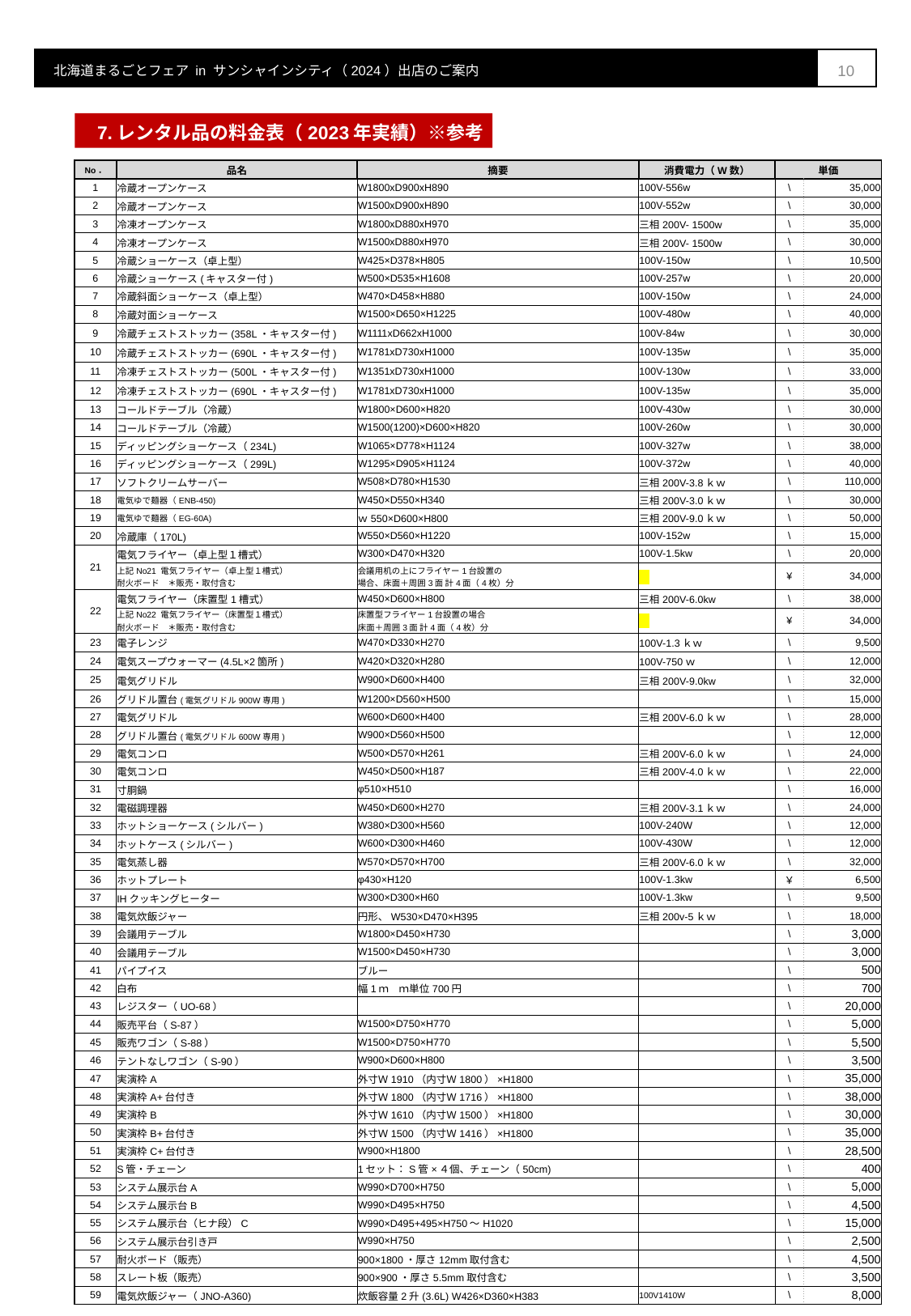

10

7.レンタル品の料金表（2023年実績）※参考
| No． | 品名 | 摘要 | 消費電力（W数） | 単価 |  |
| --- | --- | --- | --- | --- | --- |
| 1 | 冷蔵オープンケース | W1800xD900xH890 | 100V-556w | \ | 35,000 |
| 2 | 冷蔵オープンケース | W1500xD900xH890 | 100V-552w | \ | 30,000 |
| 3 | 冷凍オープンケース | W1800xD880xH970 | 三相200V- 1500w | \ | 35,000 |
| 4 | 冷凍オープンケース | W1500xD880xH970 | 三相200V- 1500w | \ | 30,000 |
| 5 | 冷蔵ショーケース（卓上型） | W425×D378×H805 | 100V-150w | \ | 10,500 |
| 6 | 冷蔵ショーケース(キャスター付) | W500×D535×H1608 | 100V-257w | \ | 20,000 |
| 7 | 冷蔵斜面ショーケース（卓上型） | W470×D458×H880 | 100V-150w | \ | 24,000 |
| 8 | 冷蔵対面ショーケース | W1500×D650×H1225 | 100V-480w | \ | 40,000 |
| 9 | 冷蔵チェストストッカー(358L・キャスター付) | W1111xD662xH1000 | 100V-84w | \ | 30,000 |
| 10 | 冷蔵チェストストッカー(690L・キャスター付) | W1781xD730xH1000 | 100V-135w | \ | 35,000 |
| 11 | 冷凍チェストストッカー(500L・キャスター付) | W1351xD730xH1000 | 100V-130w | \ | 33,000 |
| 12 | 冷凍チェストストッカー(690L・キャスター付) | W1781xD730xH1000 | 100V-135w | \ | 35,000 |
| 13 | コールドテーブル（冷蔵） | W1800×D600×H820 | 100V-430w | \ | 30,000 |
| 14 | コールドテーブル（冷蔵） | W1500(1200)×D600×H820 | 100V-260w | \ | 30,000 |
| 15 | ディッピングショーケース（234L) | W1065×D778×H1124 | 100V-327w | \ | 38,000 |
| 16 | ディッピングショーケース（299L) | W1295×D905×H1124 | 100V-372w | \ | 40,000 |
| 17 | ソフトクリームサーバー | W508×D780×H1530 | 三相200V-3.8ｋｗ | \ | 110,000 |
| 18 | 電気ゆで麺器（ENB-450) | W450×D550×H340 | 三相200V-3.0ｋｗ | \ | 30,000 |
| 19 | 電気ゆで麺器（EG-60A) | ｗ550×D600×H800 | 三相200V-9.0ｋｗ | \ | 50,000 |
| 20 | 冷蔵庫（170L) | W550×D560×H1220 | 100V-152w | \ | 15,000 |
| 21 | 電気フライヤー（卓上型１槽式） | W300×D470×H320 | 100V-1.5kw | \ | 20,000 |
|  | 上記No21 電気フライヤー（卓上型１槽式） 耐火ボード　＊販売・取付含む | 会議用机の上にフライヤー1台設置の 場合、床面＋周囲3面 計4面（4枚）分 |  | ¥ | 34,000 |
| 22 | 電気フライヤー（床置型1槽式） | W450×D600×H800 | 三相200V-6.0kw | \ | 38,000 |
|  | 上記No22 電気フライヤー（床置型１槽式） 耐火ボード　＊販売・取付含む | 床置型フライヤー1台設置の場合 床面＋周囲3面 計4面（4枚）分 |  | ¥ | 34,000 |
| 23 | 電子レンジ | W470×D330×H270 | 100V-1.3ｋｗ | \ | 9,500 |
| 24 | 電気スープウォーマー(4.5L×2箇所) | W420×D320×H280 | 100V-750ｗ | \ | 12,000 |
| 25 | 電気グリドル | W900×D600×H400 | 三相200V-9.0kw | \ | 32,000 |
| 26 | グリドル置台(電気グリドル900W専用) | W1200×D560×H500 |  | \ | 15,000 |
| 27 | 電気グリドル | W600×D600×H400 | 三相200V-6.0ｋｗ | \ | 28,000 |
| 28 | グリドル置台(電気グリドル600W専用) | W900×D560×H500 |  | \ | 12,000 |
| 29 | 電気コンロ | W500×D570×H261 | 三相200V-6.0ｋｗ | \ | 24,000 |
| 30 | 電気コンロ | W450×D500×H187 | 三相200V-4.0ｋｗ | \ | 22,000 |
| 31 | 寸胴鍋 | φ510×H510 |  | \ | 16,000 |
| 32 | 電磁調理器 | W450×D600×H270 | 三相200V-3.1ｋｗ | \ | 24,000 |
| 33 | ホットショーケース(シルバー) | W380×D300×H560 | 100V-240W | \ | 12,000 |
| 34 | ホットケース(シルバー) | W600×D300×H460 | 100V-430W | \ | 12,000 |
| 35 | 電気蒸し器 | W570×D570×H700 | 三相200V-6.0ｋｗ | \ | 32,000 |
| 36 | ホットプレート | φ430×H120 | 100V-1.3kw | ￥ | 6,500 |
| 37 | IHクッキングヒーター | W300×D300×H60 | 100V-1.3kw | \ | 9,500 |
| 38 | 電気炊飯ジャー | 円形、W530×D470×H395 | 三相200v-5ｋｗ | \ | 18,000 |
| 39 | 会議用テーブル | W1800×D450×H730 |  | \ | 3,000 |
| 40 | 会議用テーブル | W1500×D450×H730 |  | \ | 3,000 |
| 41 | パイプイス | ブルー |  | \ | 500 |
| 42 | 白布 | 幅1ｍ　ｍ単位700円 |  | \ | 700 |
| 43 | レジスター（UO-68） |  |  | \ | 20,000 |
| 44 | 販売平台（S-87） | W1500×D750×H770 |  | \ | 5,000 |
| 45 | 販売ワゴン（S-88） | W1500×D750×H770 |  | \ | 5,500 |
| 46 | テントなしワゴン（S-90） | W900×D600×H800 |  | \ | 3,500 |
| 47 | 実演枠A | 外寸Ｗ1910（内寸Ｗ1800）×H1800 |  | \ | 35,000 |
| 48 | 実演枠A+台付き | 外寸Ｗ1800（内寸Ｗ1716）×H1800 |  | \ | 38,000 |
| 49 | 実演枠B | 外寸Ｗ1610（内寸Ｗ1500）×H1800 |  | \ | 30,000 |
| 50 | 実演枠B+台付き | 外寸Ｗ1500（内寸Ｗ1416）×H1800 |  | \ | 35,000 |
| 51 | 実演枠C+台付き | W900×H1800 |  | \ | 28,500 |
| 52 | S管・チェーン | 1セット：S管×４個、チェーン（50cm) |  | \ | 400 |
| 53 | システム展示台A | W990×D700×H750 |  | \ | 5,000 |
| 54 | システム展示台B | W990×D495×H750 |  | \ | 4,500 |
| 55 | システム展示台（ヒナ段）C | W990×D495+495×H750～H1020 |  | \ | 15,000 |
| 56 | システム展示台引き戸 | W990×H750 |  | \ | 2,500 |
| 57 | 耐火ボード（販売） | 900×1800・厚さ12mm取付含む |  | \ | 4,500 |
| 58 | スレート板（販売） | 900×900・厚さ5.5mm取付含む |  | \ | 3,500 |
| 59 | 電気炊飯ジャー（JNO-A360) | 炊飯容量2升(3.6L) W426×D360×H383 | 100V1410W | \ | 8,000 |